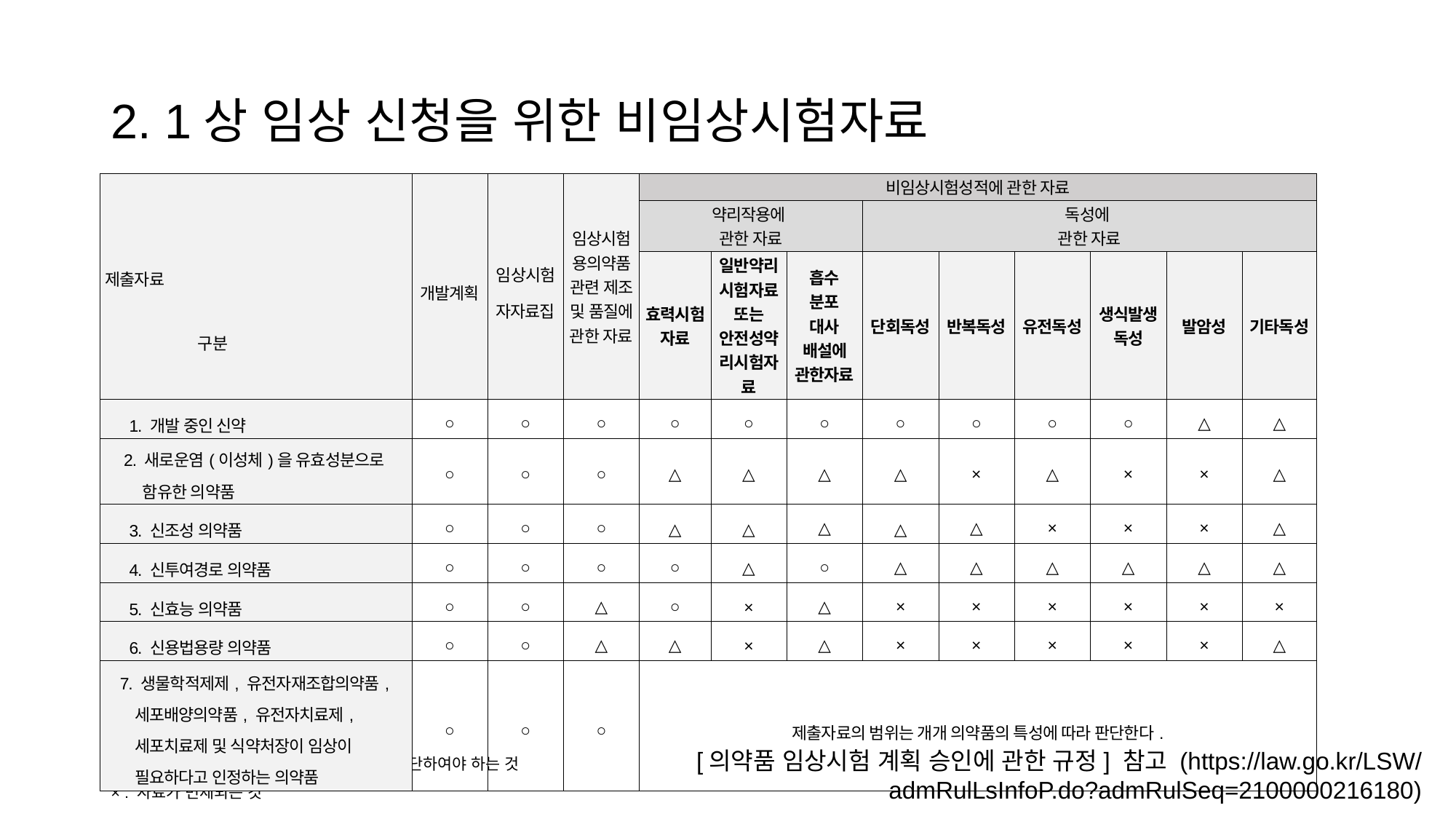

# 2. 1상 임상 신청을 위한 비임상시험자료
| 제출자료 구분 | 개발계획 | 임상시험자자료집 | 임상시험용의약품 관련 제조 및 품질에 관한 자료 | 비임상시험성적에 관한 자료 |  |  |  |  |  |  |  |  |
| --- | --- | --- | --- | --- | --- | --- | --- | --- | --- | --- | --- | --- |
|  |  |  |  | 약리작용에 관한 자료 |  |  | 독성에 관한 자료 |  |  |  |  |  |
|  |  |  |  | 효력시험자료 | 일반약리시험자료 또는 안전성약리시험자료 | 흡수 분포 대사 배설에 관한자료 | 단회독성 | 반복독성 | 유전독성 | 생식발생독성 | 발암성 | 기타독성 |
| 1. 개발 중인 신약 | ○ | ○ | ○ | ○ | ○ | ○ | ○ | ○ | ○ | ○ | △ | △ |
| 2. 새로운염(이성체)을 유효성분으로 함유한 의약품 | ○ | ○ | ○ | △ | △ | △ | △ | × | △ | × | × | △ |
| 3. 신조성 의약품 | ○ | ○ | ○ | △ | △ | △ | △ | △ | × | × | × | △ |
| 4. 신투여경로 의약품 | ○ | ○ | ○ | ○ | △ | ○ | △ | △ | △ | △ | △ | △ |
| 5. 신효능 의약품 | ○ | ○ | △ | ○ | × | △ | × | × | × | × | × | × |
| 6. 신용법용량 의약품 | ○ | ○ | △ | △ | × | △ | × | × | × | × | × | △ |
| 7. 생물학적제제, 유전자재조합의약품,세포배양의약품, 유전자치료제, 세포치료제 및 식약처장이 임상이 필요하다고 인정하는 의약품 | ○ | ○ | ○ | 제출자료의 범위는 개개 의약품의 특성에 따라 판단한다. |  |  |  |  |  |  |  |  |
○ : 자료를 제출하여야 하는 것
△ : 개개 의약품의 특성에 따라 제출여부를 판단하여야 하는 것
× : 자료가 면제되는 것
[의약품 임상시험 계획 승인에 관한 규정] 참고 (https://law.go.kr/LSW/admRulLsInfoP.do?admRulSeq=2100000216180)